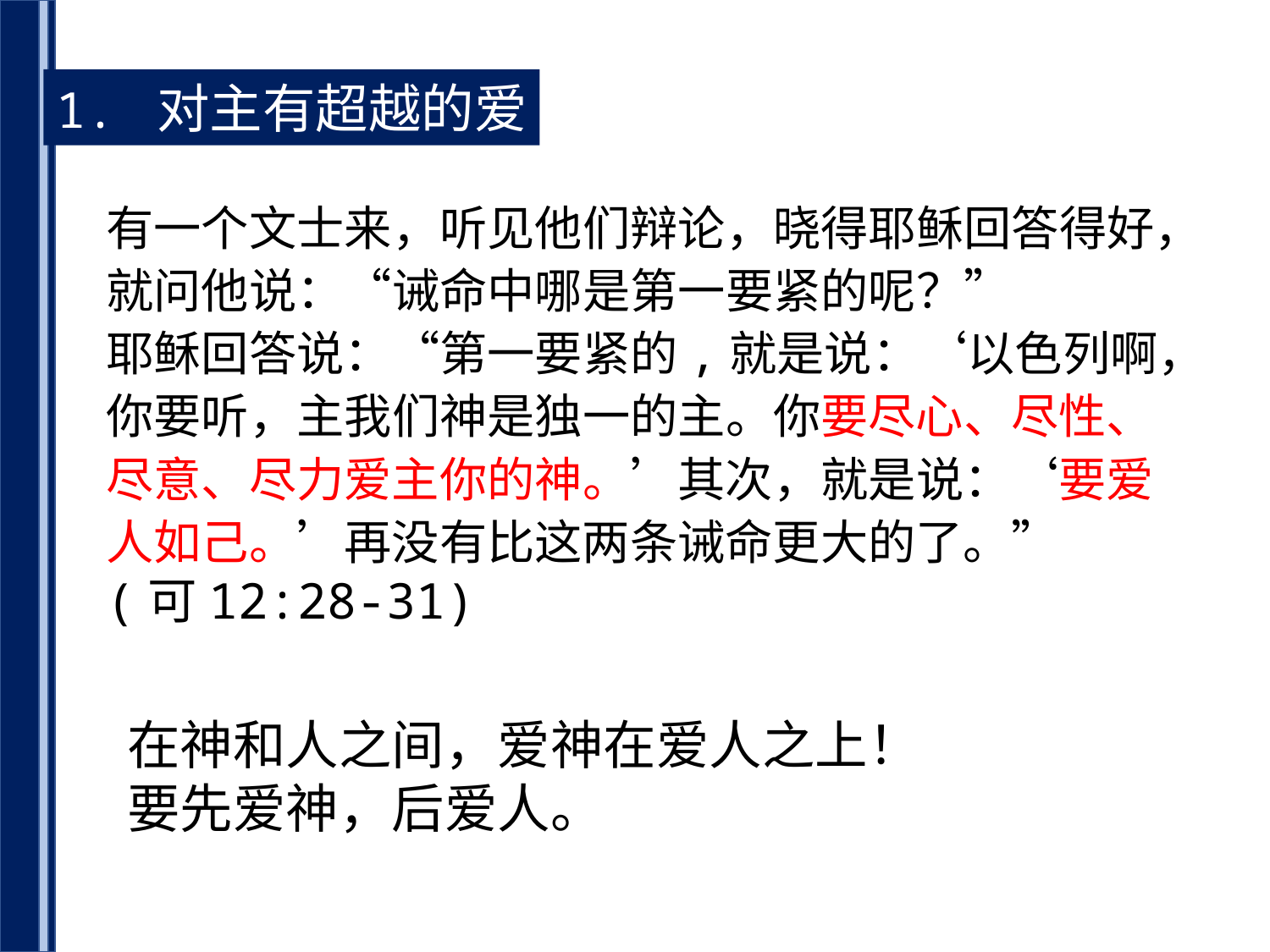

1. 对主有超越的爱
有一个文士来，听见他们辩论，晓得耶稣回答得好，就问他说：“诫命中哪是第一要紧的呢？”
耶稣回答说：“第一要紧的,就是说：‘以色列啊，你要听，主我们神是独一的主。你要尽心、尽性、尽意、尽力爱主你的神。’其次，就是说：‘要爱人如己。’再没有比这两条诫命更大的了。”
(可12:28-31)
在神和人之间，爱神在爱人之上！
要先爱神，后爱人。